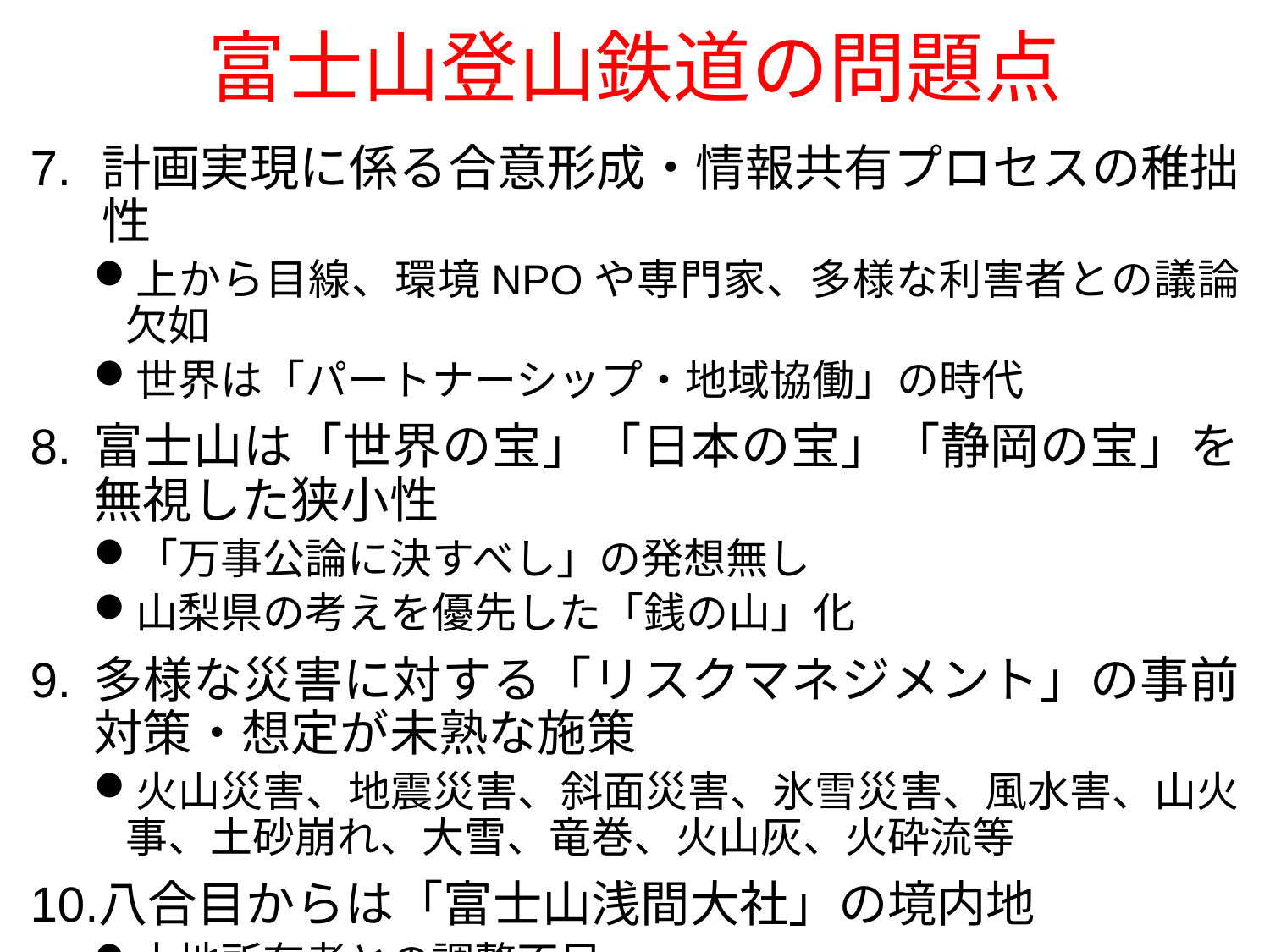

# 富士山登山鉄道の問題点
計画実現に係る合意形成・情報共有プロセスの稚拙性
上から目線、環境NPOや専門家、多様な利害者との議論欠如
世界は「パートナーシップ・地域協働」の時代
富士山は「世界の宝」「日本の宝」「静岡の宝」を無視した狭小性
「万事公論に決すべし」の発想無し
山梨県の考えを優先した「銭の山」化
多様な災害に対する「リスクマネジメント」の事前対策・想定が未熟な施策
火山災害、地震災害、斜面災害、氷雪災害、風水害、山火事、土砂崩れ、大雪、竜巻、火山灰、火砕流等
八合目からは「富士山浅間大社」の境内地
土地所有者との調整不足
「鎮爆」への恐怖心や「神の山」への畏敬の念を軽視